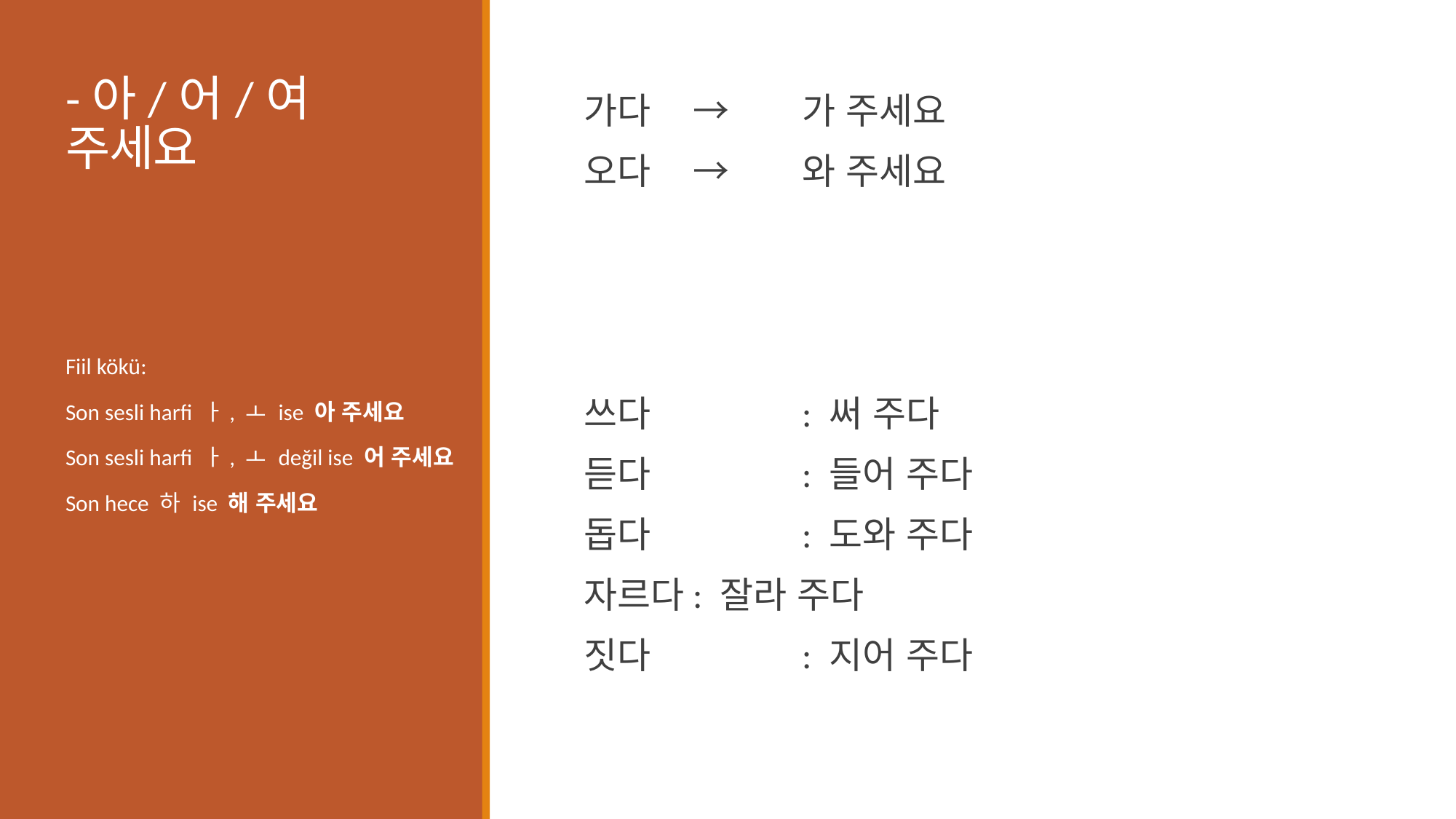

# -아/어/여 주세요
가다	→	가 주세요
오다	→	와 주세요

쓰다 		: 써 주다
듣다		: 들어 주다
돕다		: 도와 주다
자르다	: 잘라 주다
짓다		: 지어 주다
Fiil kökü:
Son sesli harfi ㅏ, ㅗ ise 아 주세요
Son sesli harfi ㅏ, ㅗ değil ise 어 주세요
Son hece 하 ise 해 주세요